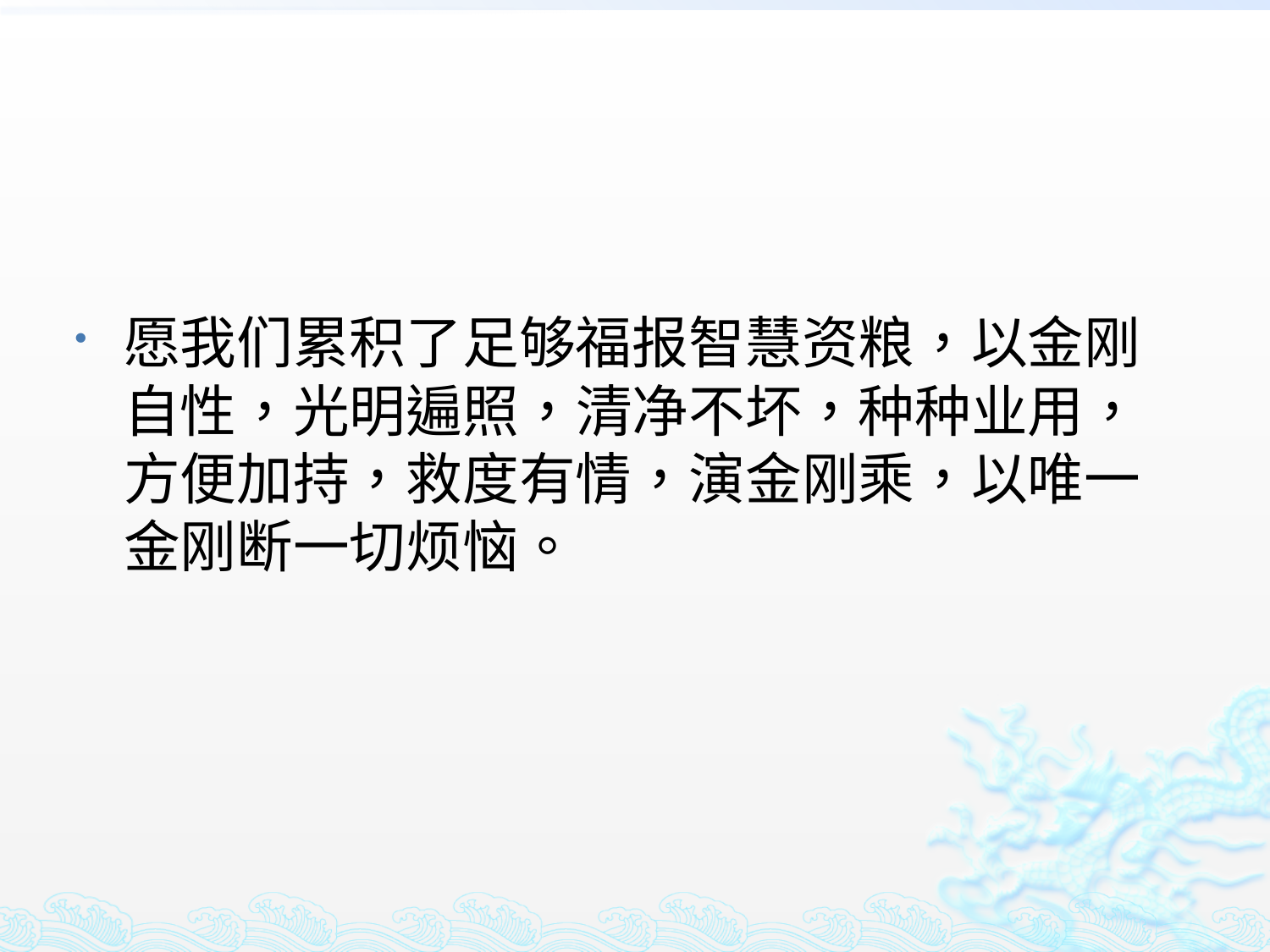

愿我们累积了足够福报智慧资粮，以金刚自性，光明遍照，清净不坏，种种业用，方便加持，救度有情，演金刚乘，以唯一金刚断一切烦恼。